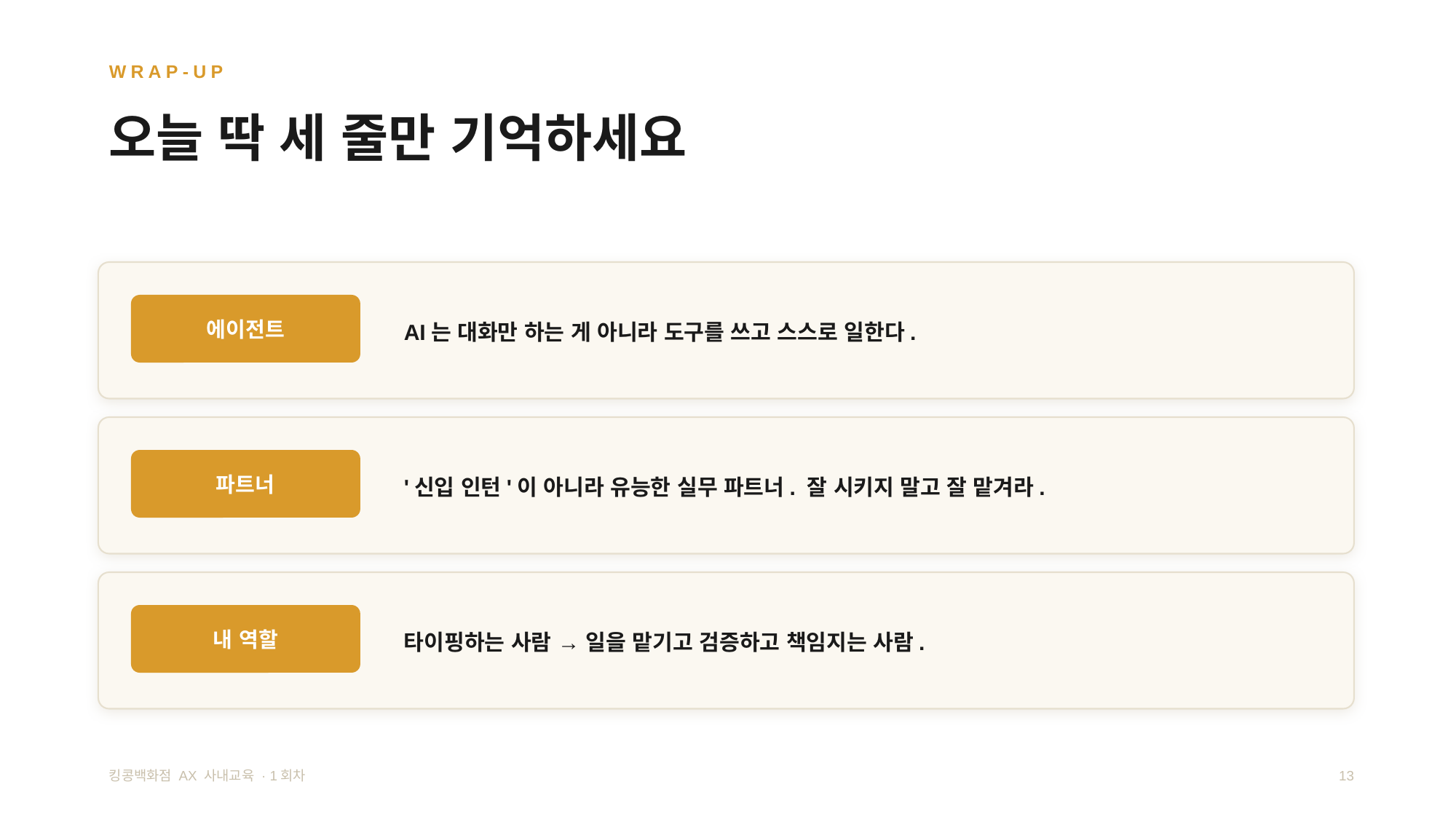

WRAP-UP
오늘 딱 세 줄만 기억하세요

AI는 대화만 하는 게 아니라 도구를 쓰고 스스로 일한다.

에이전트

'신입 인턴'이 아니라 유능한 실무 파트너. 잘 시키지 말고 잘 맡겨라.

파트너

타이핑하는 사람 → 일을 맡기고 검증하고 책임지는 사람.

내 역할
킹콩백화점 AX 사내교육 · 1회차
13